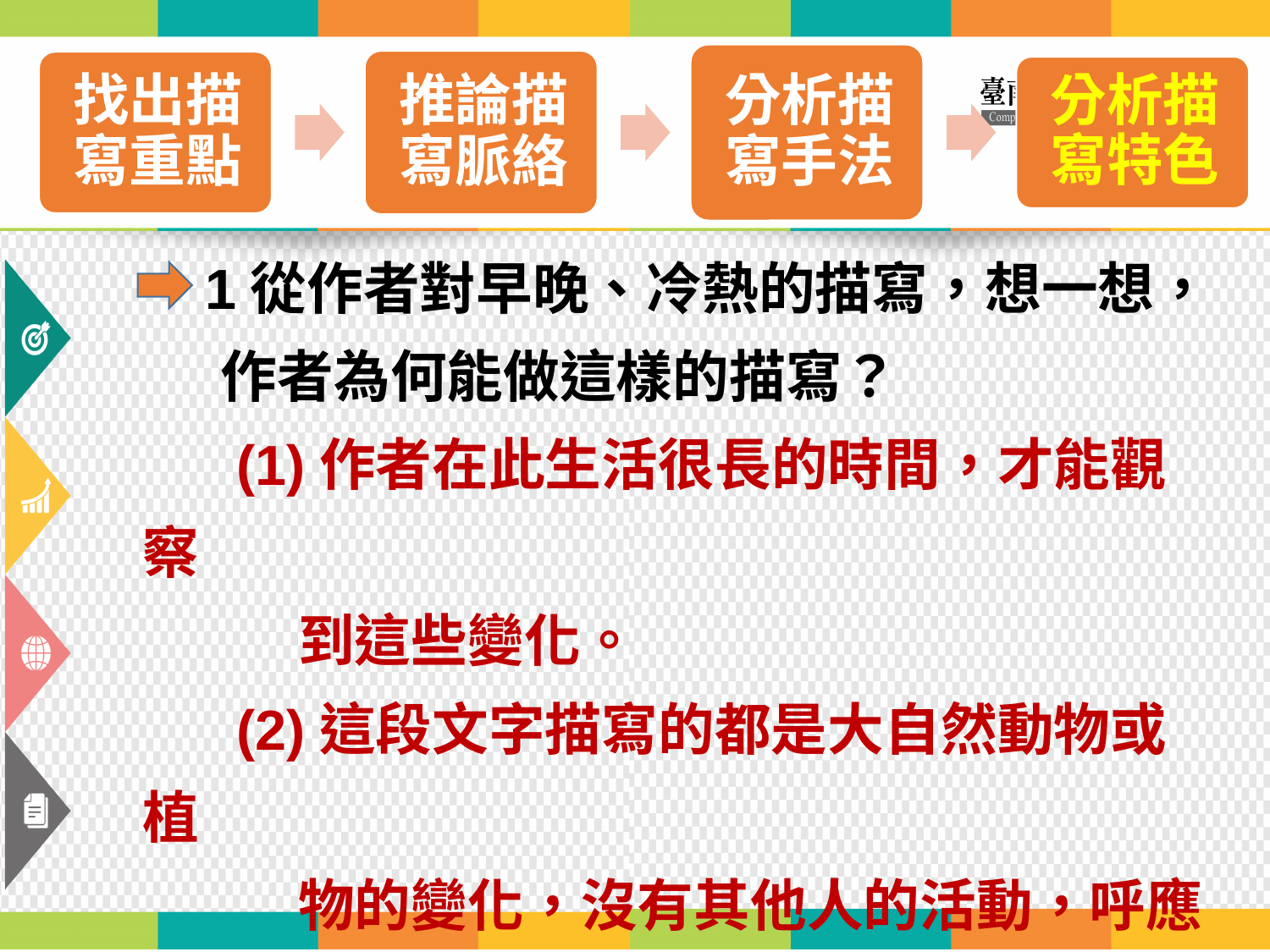

找出描寫重點

推論描寫脈絡

分析描寫手法

分析描寫特色
    1從作者對早晚、冷熱的描寫，想一想，
     作者為何能做這樣的描寫？
      (1)作者在此生活很長的時間，才能觀察
           到這些變化。
      (2)這段文字描寫的都是大自然動物或植
           物的變化，沒有其他人的活動，呼應
          「遠離塵囂」。